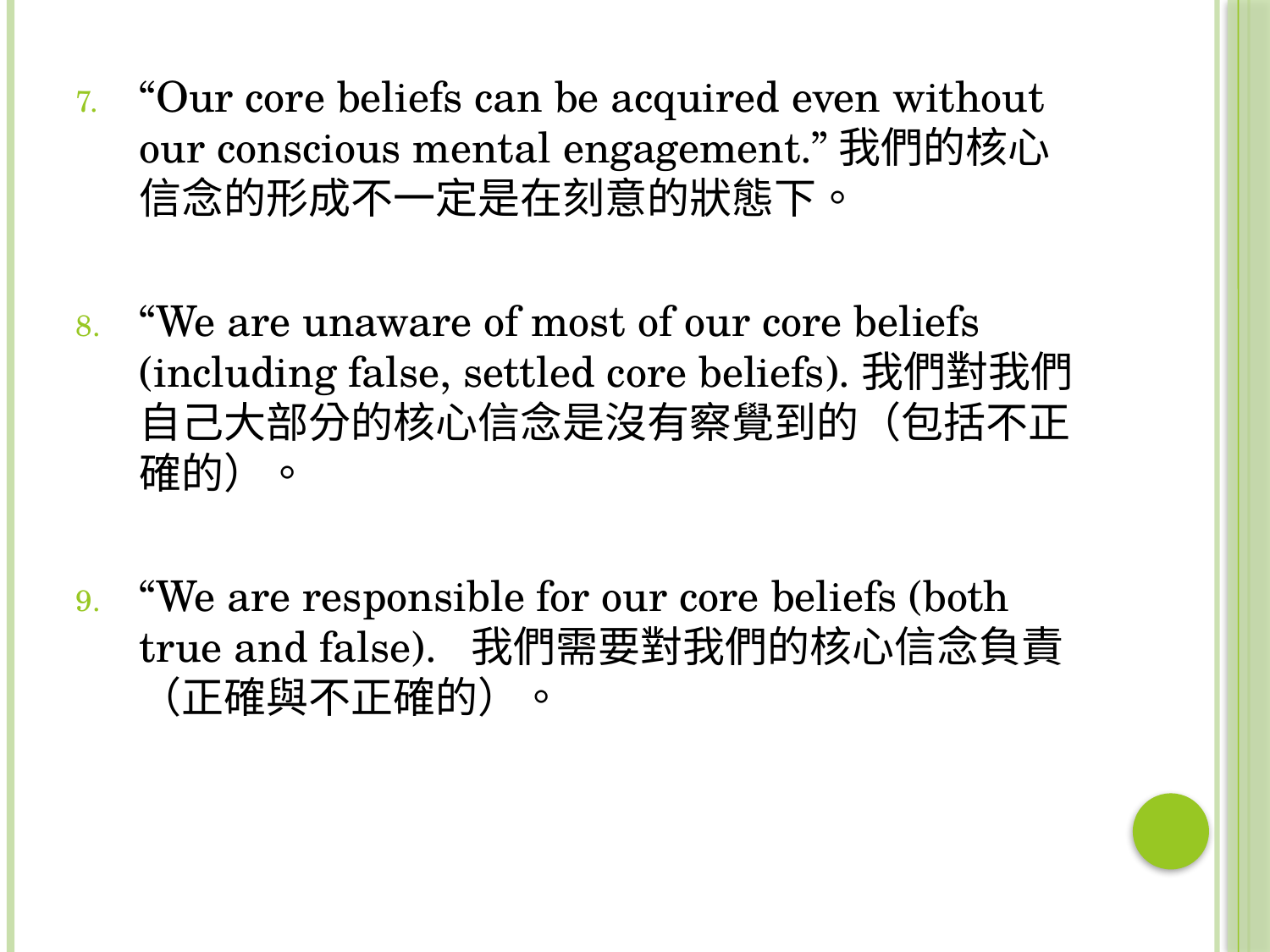

“Our core beliefs can be acquired even without our conscious mental engagement.”我們的核心信念的形成不一定是在刻意的狀態下。

“We are unaware of most of our core beliefs (including false, settled core beliefs).我們對我們自己大部分的核心信念是沒有察覺到的（包括不正確的）。

“We are responsible for our core beliefs (both true and false).  我們需要對我們的核心信念負責（正確與不正確的）。